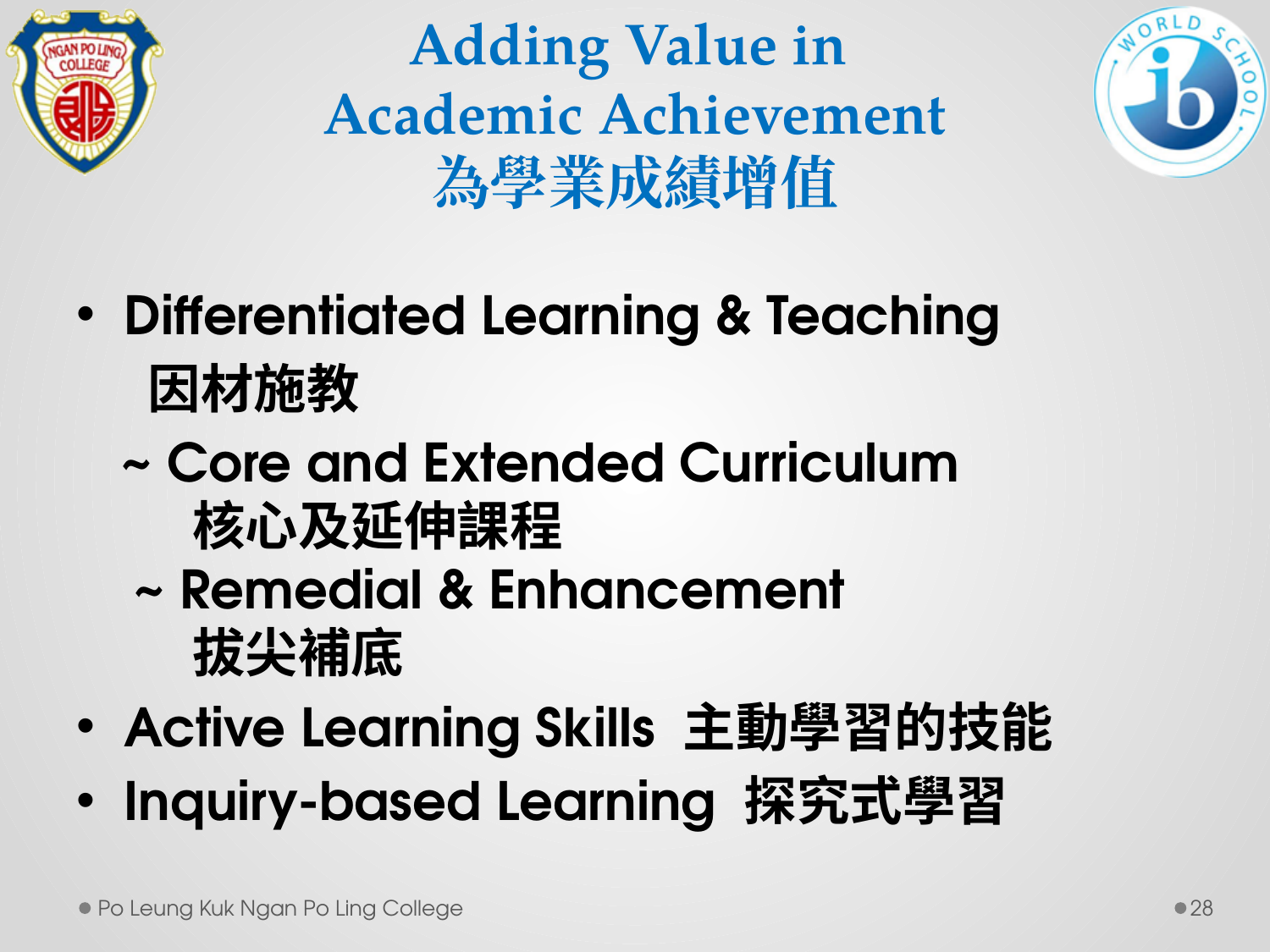

# Adding Value in Academic Achievement 為學業成績增值
Differentiated Learning & Teaching
    因材施教
   ~ Core and Extended Curriculum
       核心及延伸課程
   ~ Remedial & Enhancement
       拔尖補底
Active Learning Skills 主動學習的技能
Inquiry-based Learning 探究式學習
Po Leung Kuk Ngan Po Ling College
28